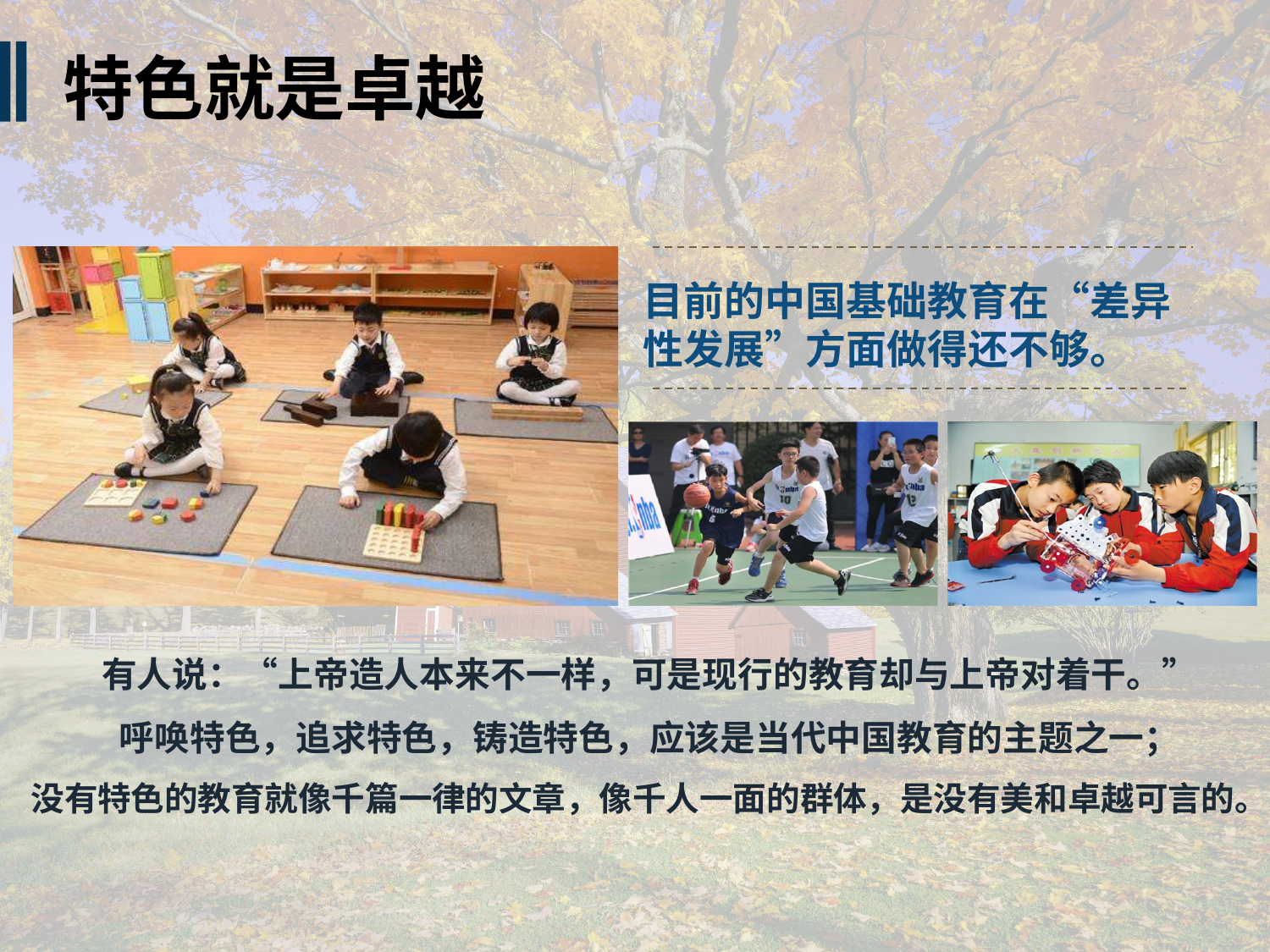

特色就是卓越
目前的中国基础教育在“差异性发展”方面做得还不够。

有人说：“上帝造人本来不一样，可是现行的教育却与上帝对着干。”
呼唤特色，追求特色，铸造特色，应该是当代中国教育的主题之一；
没有特色的教育就像千篇一律的文章，像千人一面的群体，是没有美和卓越可言的。